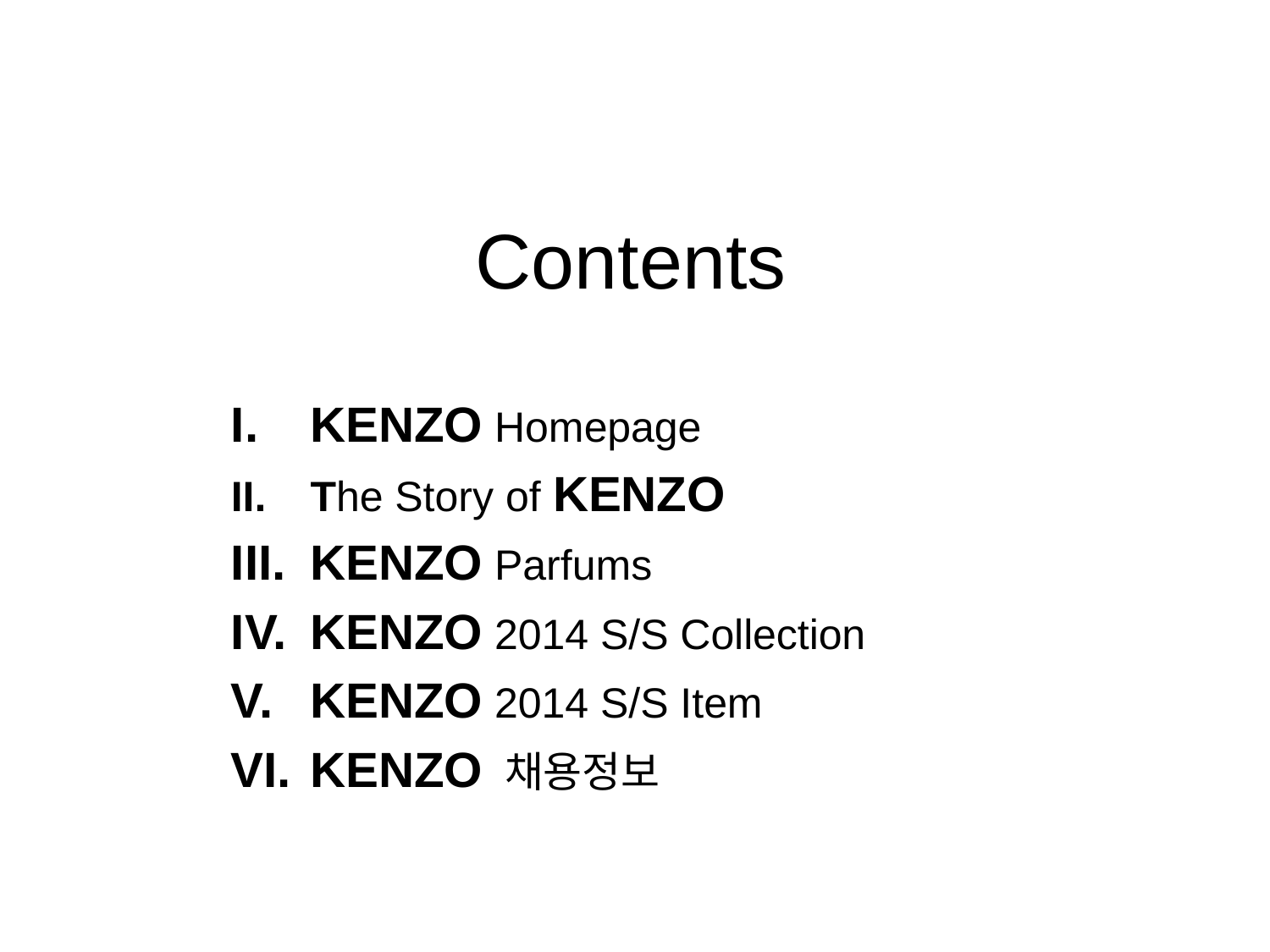

# Contents
KENZO Homepage
The Story of KENZO
KENZO Parfums
KENZO 2014 S/S Collection
KENZO 2014 S/S Item
KENZO 채용정보